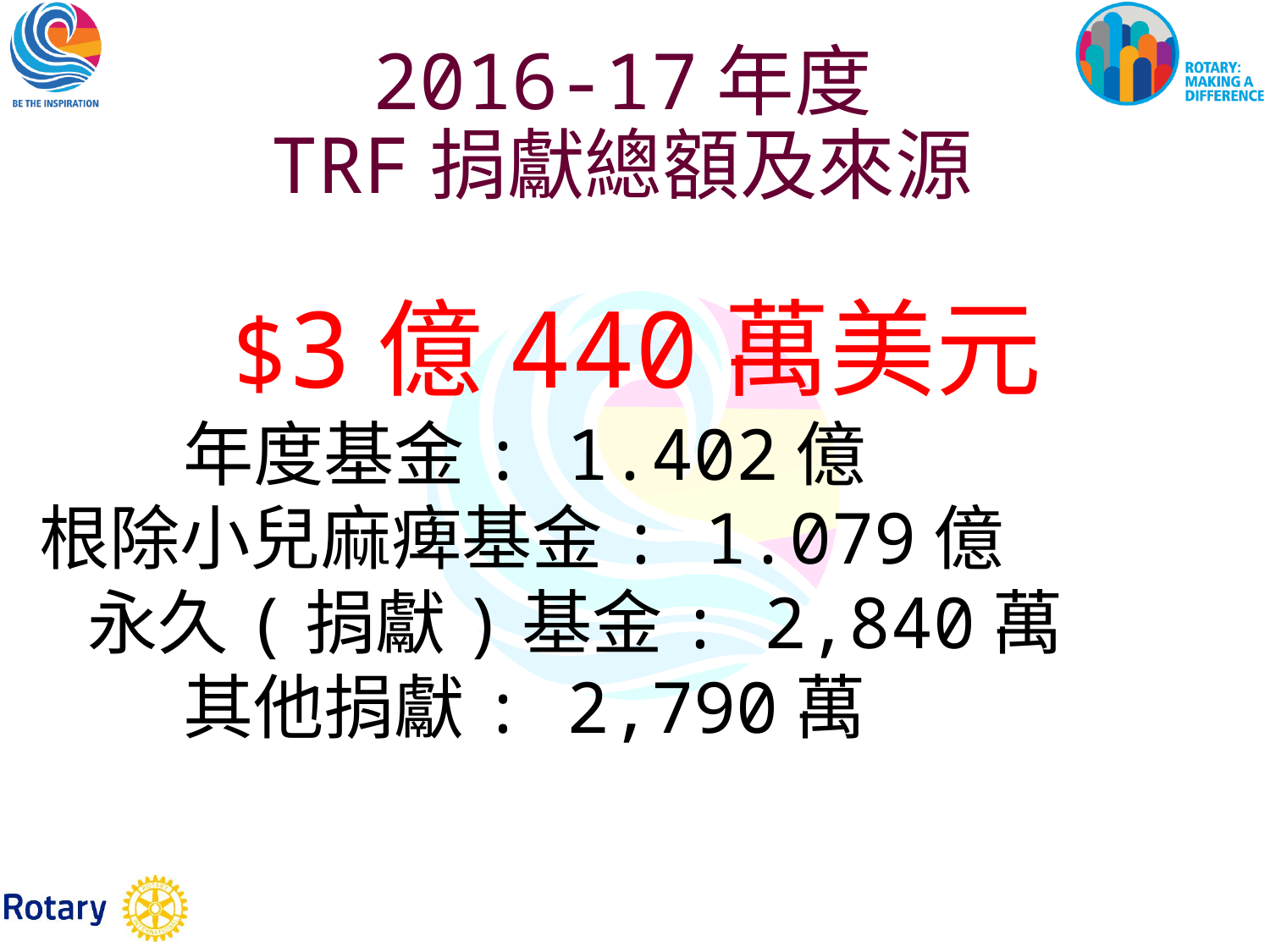

2016-17年度
TRF捐獻總額及來源
$3億440萬美元
        年度基金: 1.402億
根除小兒麻痺基金: 1.079億
  永久(捐獻)基金: 2,840萬
        其他捐獻: 2,790萬